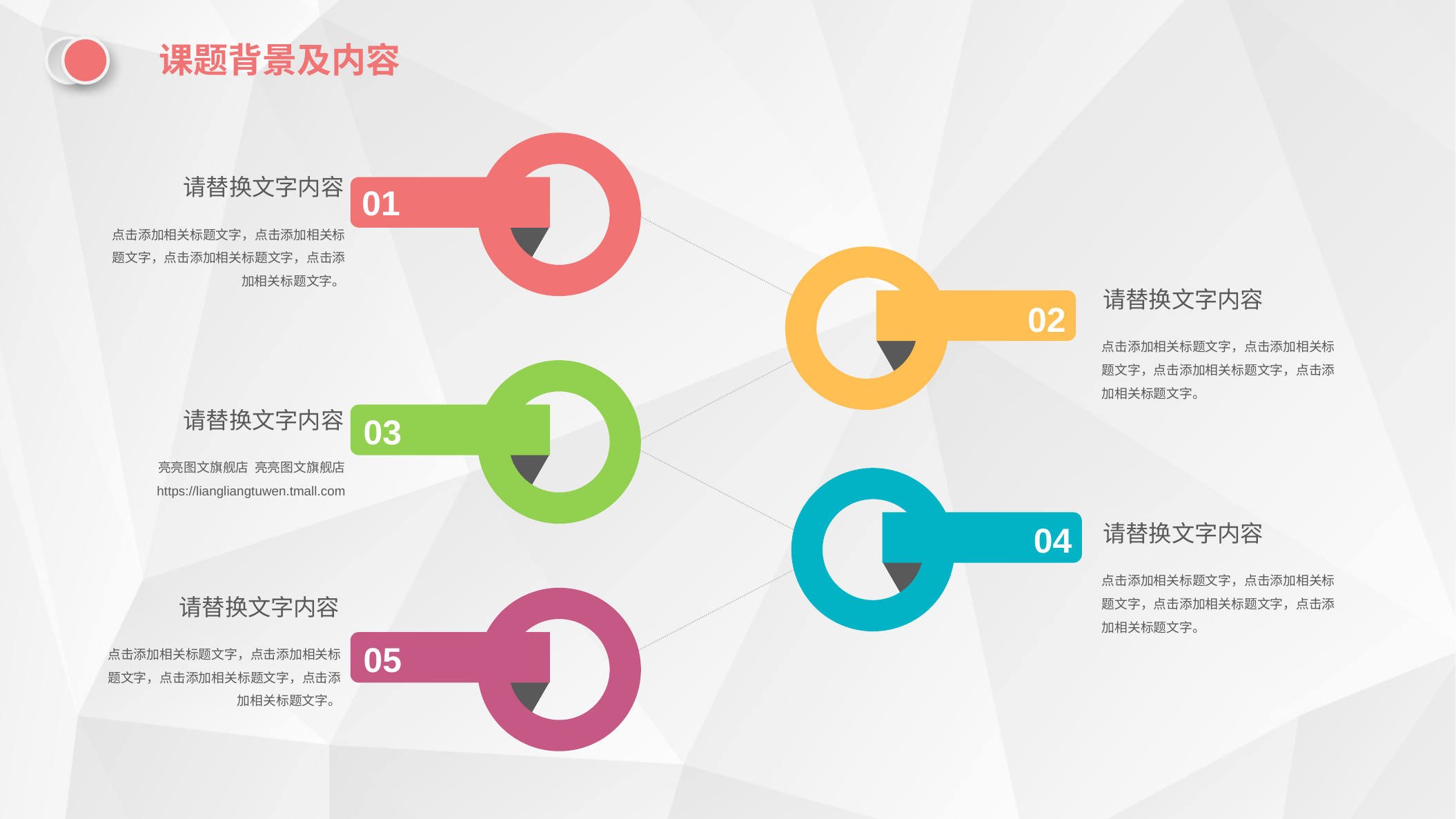

课题背景及内容

请替换文字内容

01
点击添加相关标题文字，点击添加相关标题文字，点击添加相关标题文字，点击添加相关标题文字。

请替换文字内容

02
点击添加相关标题文字，点击添加相关标题文字，点击添加相关标题文字，点击添加相关标题文字。

请替换文字内容

03

亮亮图文旗舰店  亮亮图文旗舰店
https://liangliangtuwen.tmall.com

04
请替换文字内容

点击添加相关标题文字，点击添加相关标题文字，点击添加相关标题文字，点击添加相关标题文字。
请替换文字内容

05
点击添加相关标题文字，点击添加相关标题文字，点击添加相关标题文字，点击添加相关标题文字。